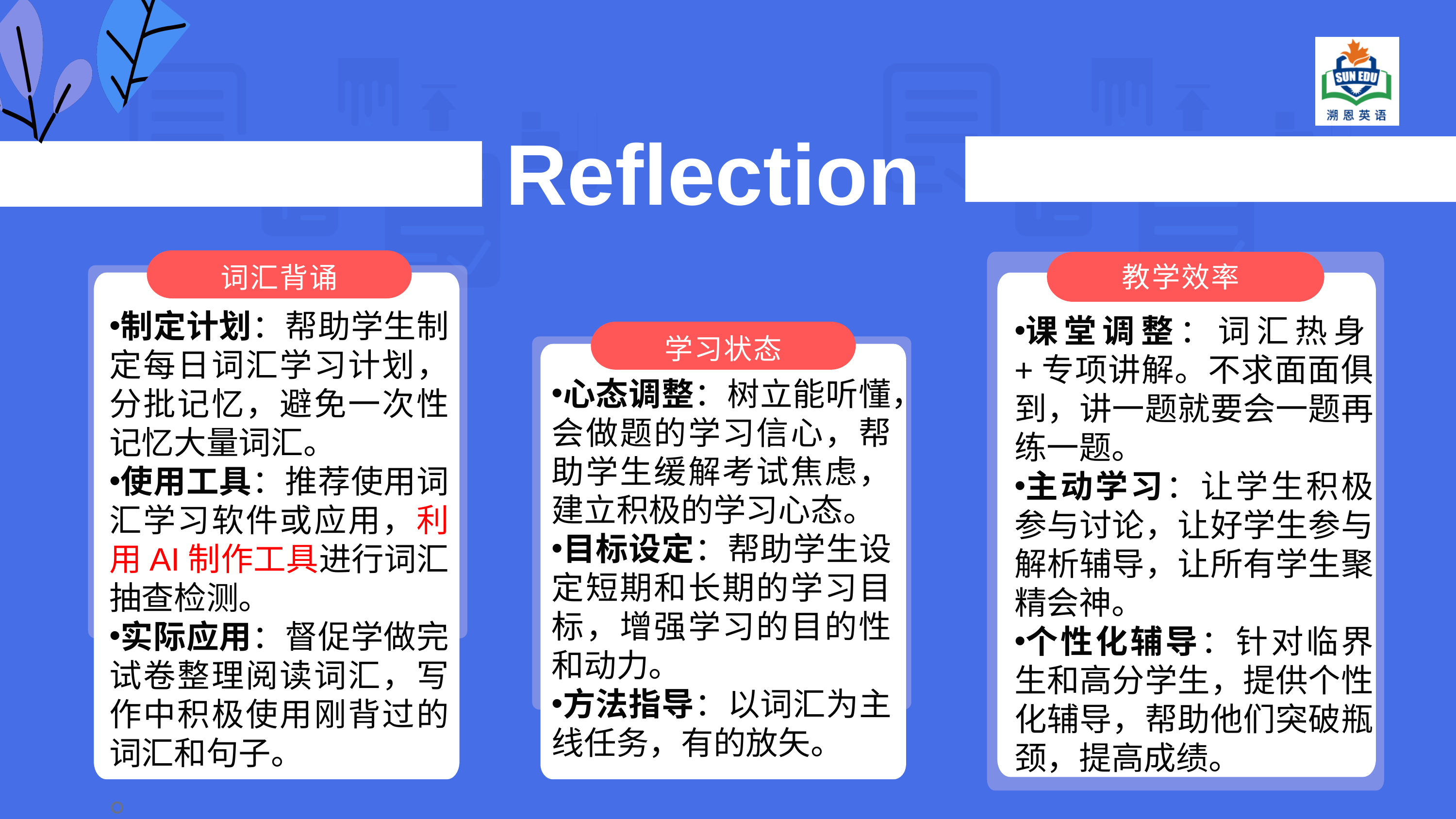

Reflection

词汇背诵

制定计划：帮助学生制定每日词汇学习计划，分批记忆，避免一次性记忆大量词汇。
使用工具：推荐使用词汇学习软件或应用，利用AI制作工具进行词汇抽查检测。
实际应用：督促学做完试卷整理阅读词汇，写作中积极使用刚背过的词汇和句子。
。

教学效率

课堂调整：词汇热身+专项讲解。不求面面俱到，讲一题就要会一题再练一题。
主动学习：让学生积极参与讨论，让好学生参与解析辅导，让所有学生聚精会神。
个性化辅导：针对临界生和高分学生，提供个性化辅导，帮助他们突破瓶颈，提高成绩。

学习状态

心态调整：树立能听懂，会做题的学习信心，帮助学生缓解考试焦虑，建立积极的学习心态。
目标设定：帮助学生设定短期和长期的学习目标，增强学习的目的性和动力。
方法指导：以词汇为主线任务，有的放矢。